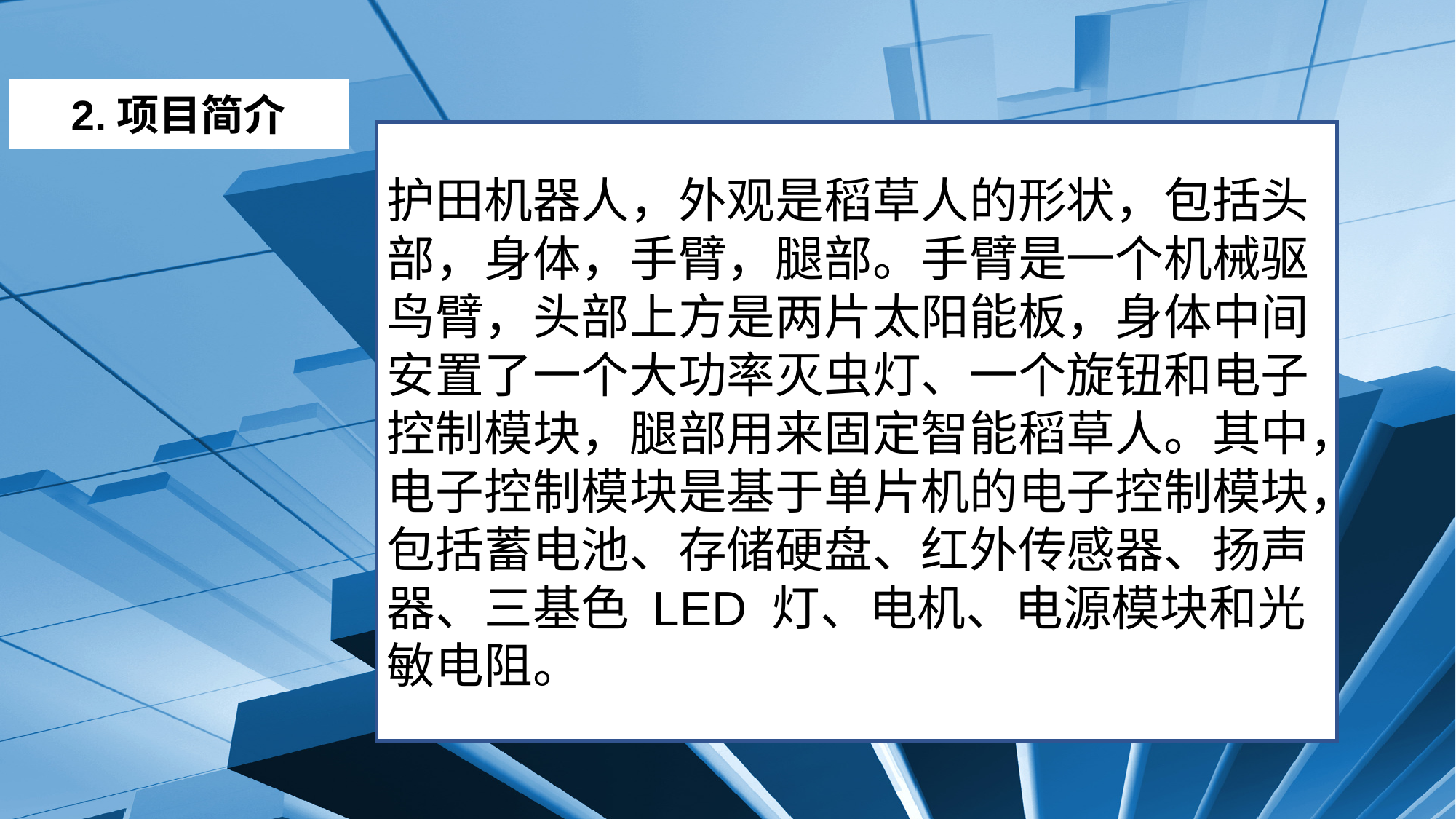

2.项目简介
护田机器人，外观是稻草人的形状，包括头部，身体，手臂，腿部。手臂是一个机械驱鸟臂，头部上方是两片太阳能板，身体中间安置了一个大功率灭虫灯、一个旋钮和电子控制模块，腿部用来固定智能稻草人。其中，电子控制模块是基于单片机的电子控制模块，包括蓄电池、存储硬盘、红外传感器、扬声器、三基色 LED 灯、电机、电源模块和光敏电阻。